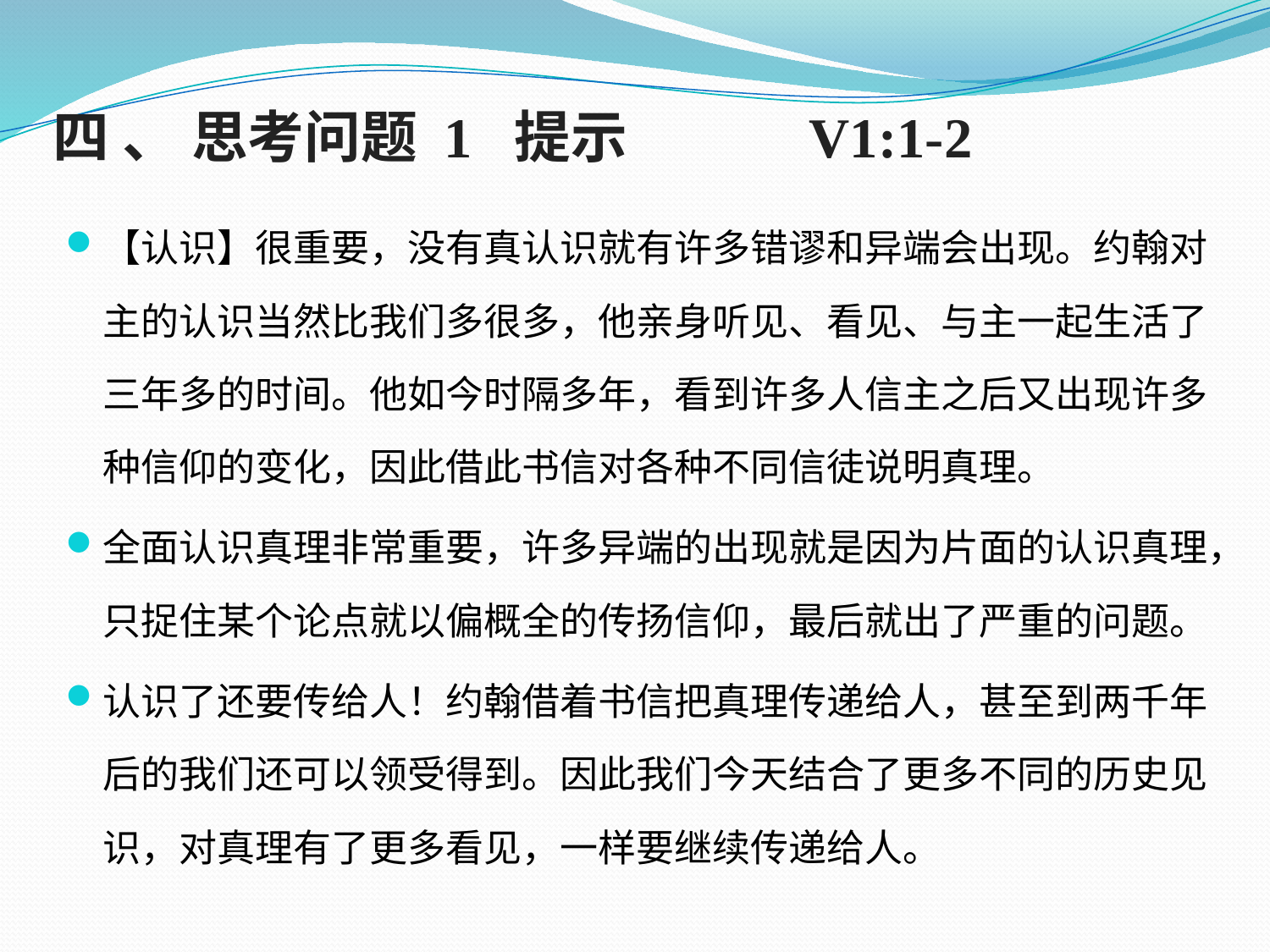

# 四 、 思考问题 1  提示             V1:1-2
【认识】很重要，没有真认识就有许多错谬和异端会出现。约翰对主的认识当然比我们多很多，他亲身听见、看见、与主一起生活了三年多的时间。他如今时隔多年，看到许多人信主之后又出现许多种信仰的变化，因此借此书信对各种不同信徒说明真理。
全面认识真理非常重要，许多异端的出现就是因为片面的认识真理，只捉住某个论点就以偏概全的传扬信仰，最后就出了严重的问题。
认识了还要传给人！约翰借着书信把真理传递给人，甚至到两千年后的我们还可以领受得到。因此我们今天结合了更多不同的历史见识，对真理有了更多看见，一样要继续传递给人。